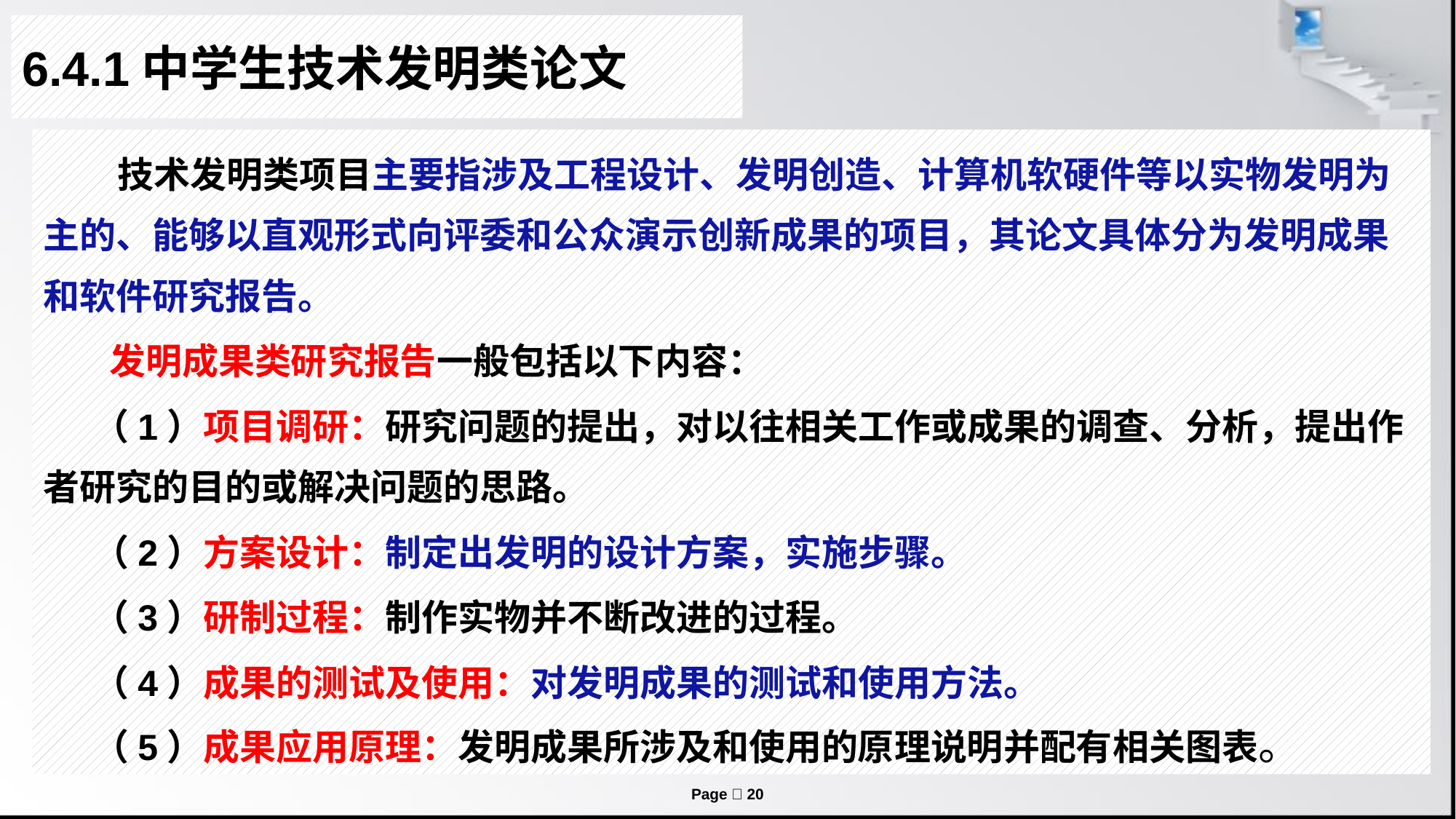

# 6.4.1中学生技术发明类论文
        技术发明类项目主要指涉及工程设计、发明创造、计算机软硬件等以实物发明为主的、能够以直观形式向评委和公众演示创新成果的项目，其论文具体分为发明成果和软件研究报告。
       发明成果类研究报告一般包括以下内容：
     （1）项目调研：研究问题的提出，对以往相关工作或成果的调查、分析，提出作者研究的目的或解决问题的思路。
     （2）方案设计：制定出发明的设计方案，实施步骤。
     （3）研制过程：制作实物并不断改进的过程。
     （4）成果的测试及使用：对发明成果的测试和使用方法。
     （5）成果应用原理：发明成果所涉及和使用的原理说明并配有相关图表。